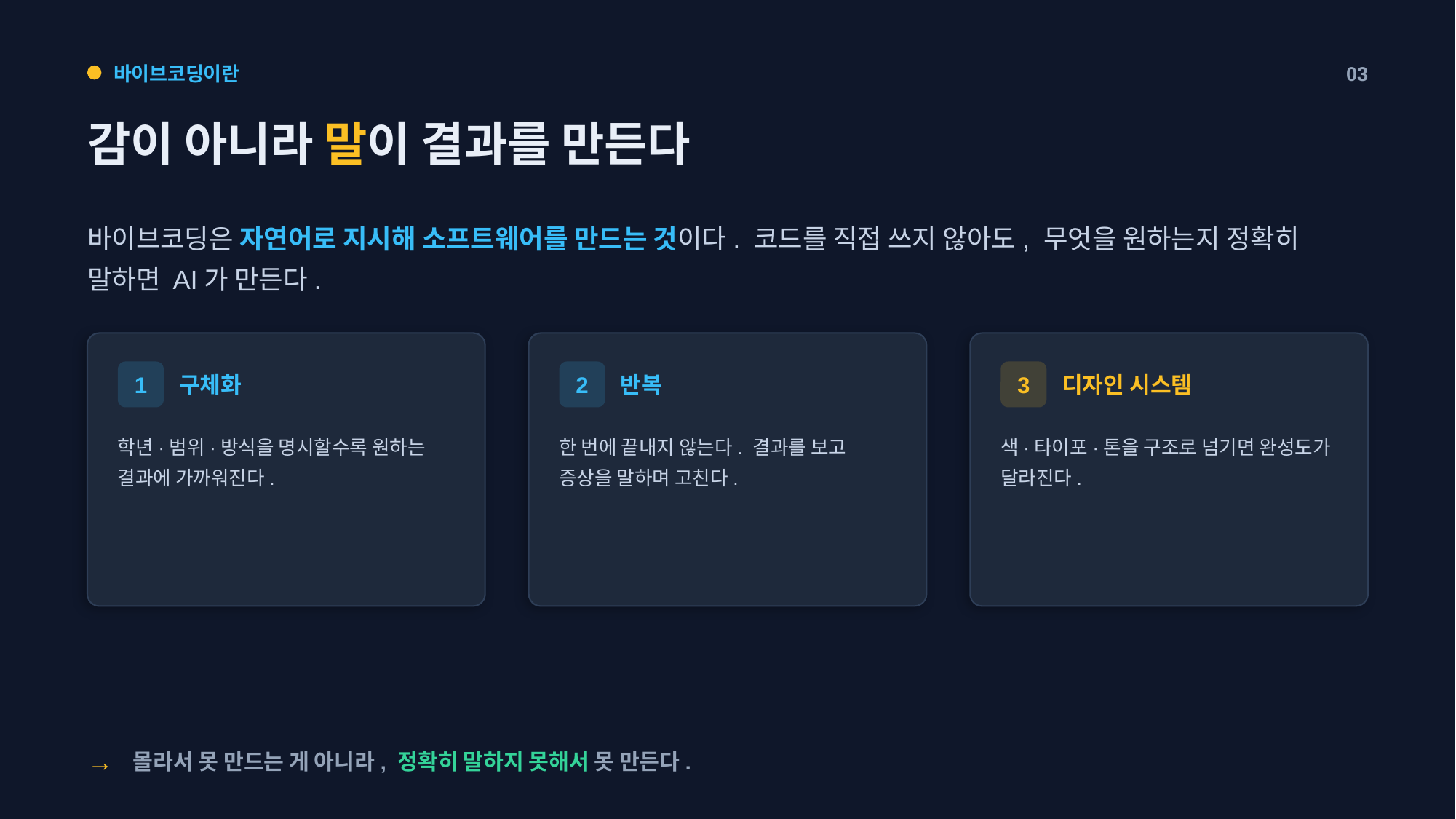

바이브코딩이란
03

감이 아니라 말이 결과를 만든다
바이브코딩은 자연어로 지시해 소프트웨어를 만드는 것이다. 코드를 직접 쓰지 않아도, 무엇을 원하는지 정확히 말하면 AI가 만든다.

구체화
반복
디자인 시스템

1

2

3
학년·범위·방식을 명시할수록 원하는 결과에 가까워진다.
한 번에 끝내지 않는다. 결과를 보고 증상을 말하며 고친다.
색·타이포·톤을 구조로 넘기면 완성도가 달라진다.
→
몰라서 못 만드는 게 아니라, 정확히 말하지 못해서 못 만든다.